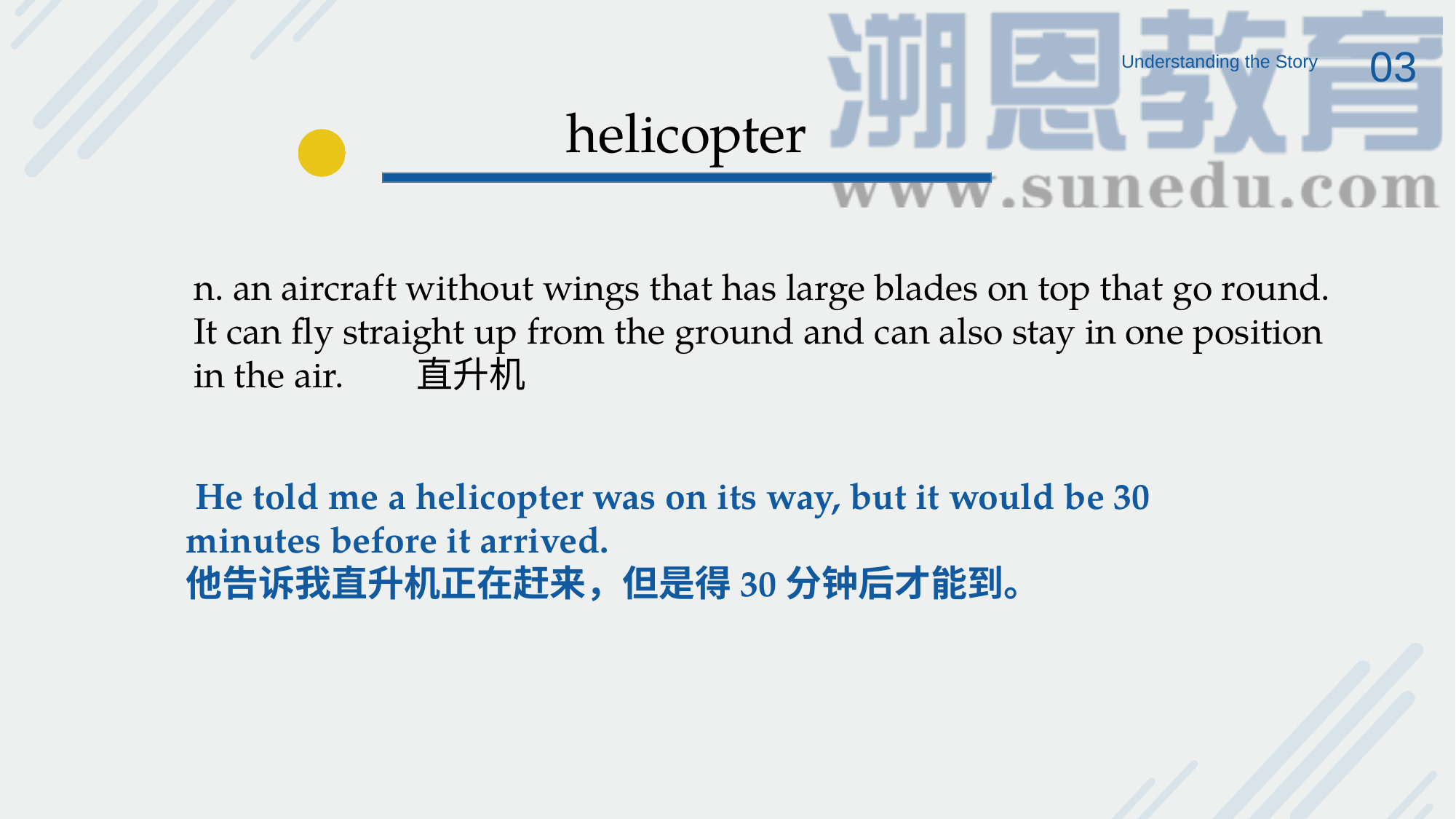

03
Understanding the Story
helicopter

n. an aircraft without wings that has large blades on top that go round. It can fly straight up from the ground and can also stay in one position in the air.       直升机
 He told me a helicopter was on its way, but it would be 30 minutes before it arrived.
他告诉我直升机正在赶来，但是得30分钟后才能到。